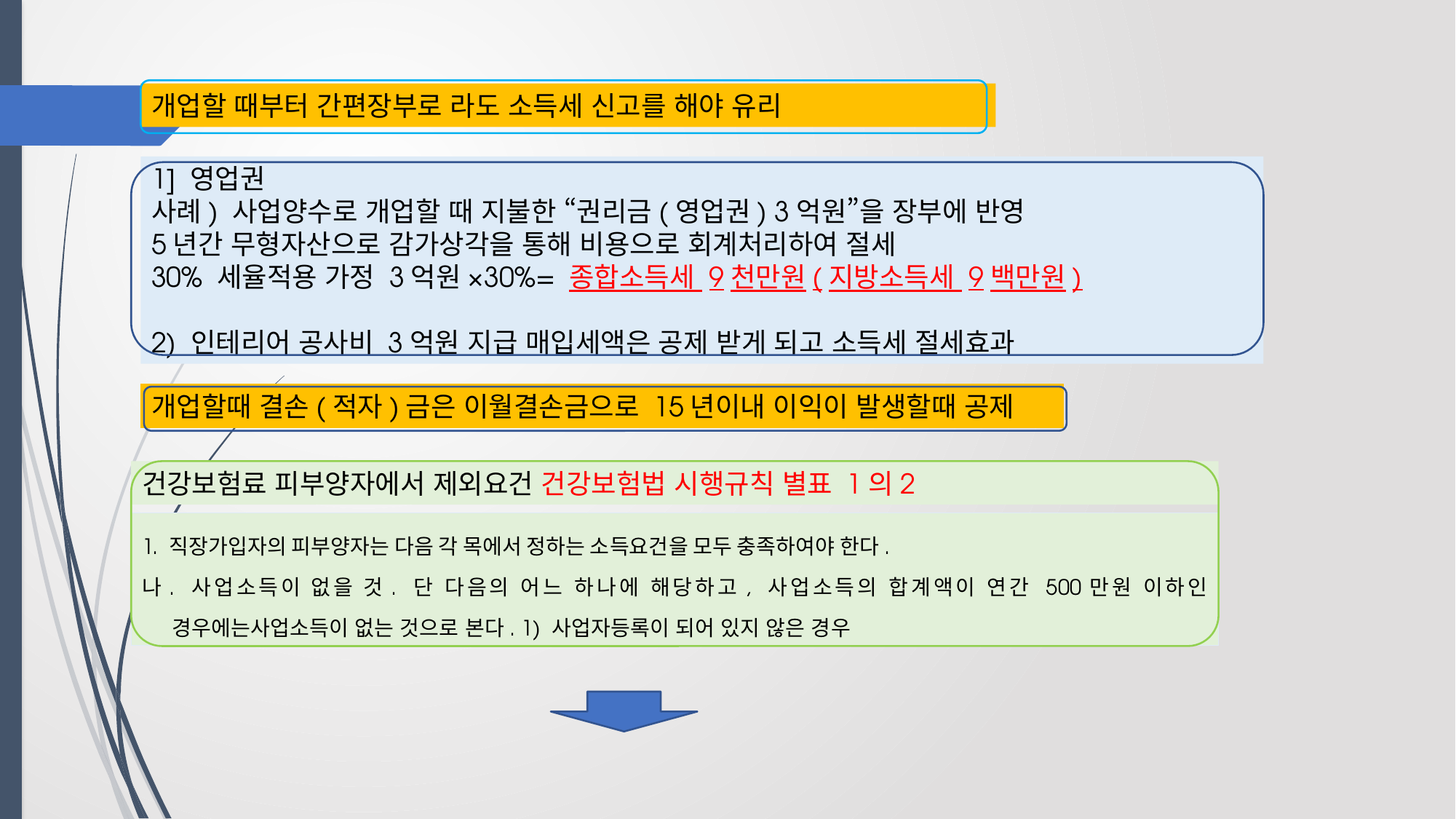

개업할 때부터 간편장부로 라도 소득세 신고를 해야 유리
1] 영업권
사례) 사업양수로 개업할 때 지불한 “권리금(영업권) 3억원”을 장부에 반영
5년간 무형자산으로 감가상각을 통해 비용으로 회계처리하여 절세
30% 세율적용 가정 3억원×30%= 종합소득세 9천만원(지방소득세 9백만원)
2) 인테리어 공사비 3억원 지급 매입세액은 공제 받게 되고 소득세 절세효과

개업할때 결손(적자)금은 이월결손금으로 15년이내 이익이 발생할때 공제

건강보험료 피부양자에서 제외요건 건강보험법 시행규칙 별표 1의2

1. 직장가입자의 피부양자는 다음 각 목에서 정하는 소득요건을 모두 충족하여야 한다.
나. 사업소득이 없을 것. 단 다음의 어느 하나에 해당하고, 사업소득의 합계액이 연간 500만원 이하인 경우에는사업소득이 없는 것으로 본다. 1) 사업자등록이 되어 있지 않은 경우